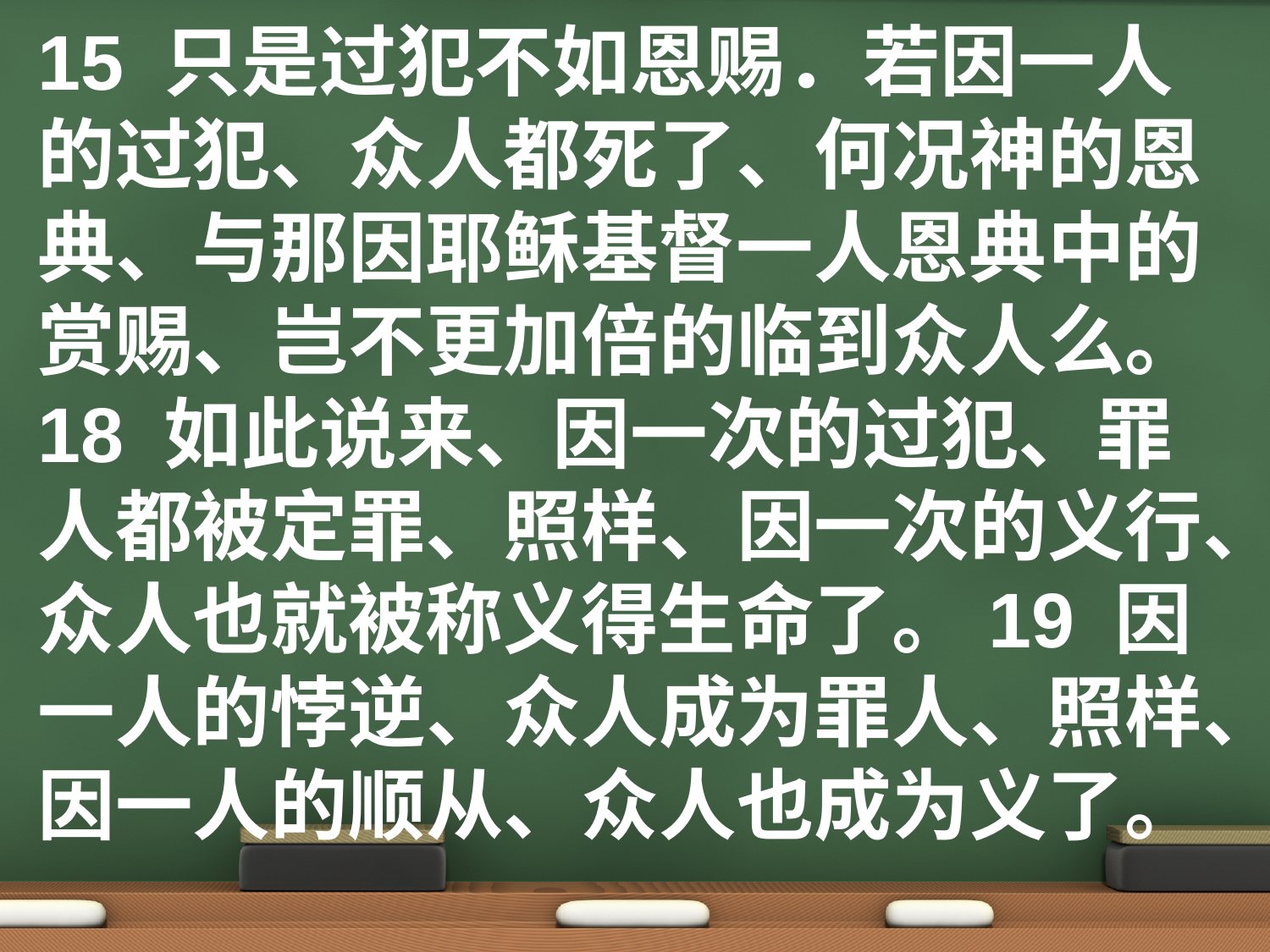

15 只是过犯不如恩赐．若因一人的过犯、众人都死了、何况神的恩典、与那因耶稣基督一人恩典中的赏赐、岂不更加倍的临到众人么。18 如此说来、因一次的过犯、罪人都被定罪、照样、因一次的义行、众人也就被称义得生命了。19 因一人的悖逆、众人成为罪人、照样、因一人的顺从、众人也成为义了。